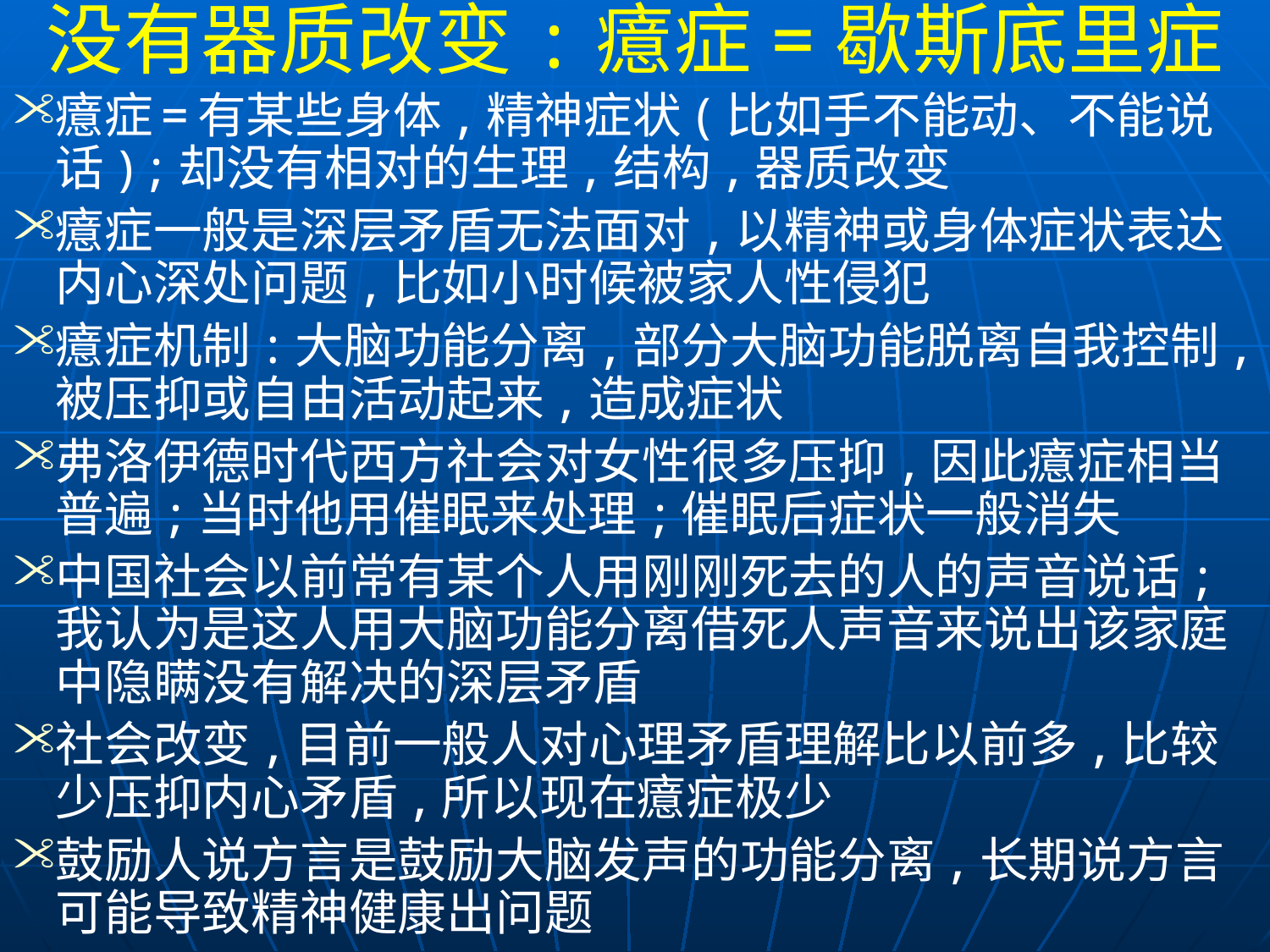

没有器质改变:癔症=歇斯底里症
癔症=有某些身体,精神症状(比如手不能动、不能说话);却没有相对的生理,结构,器质改变
癔症一般是深层矛盾无法面对,以精神或身体症状表达内心深处问题,比如小时候被家人性侵犯
癔症机制:大脑功能分离,部分大脑功能脱离自我控制,被压抑或自由活动起来,造成症状
弗洛伊德时代西方社会对女性很多压抑,因此癔症相当普遍;当时他用催眠来处理;催眠后症状一般消失
中国社会以前常有某个人用刚刚死去的人的声音说话;我认为是这人用大脑功能分离借死人声音来说出该家庭中隐瞒没有解决的深层矛盾
社会改变,目前一般人对心理矛盾理解比以前多,比较少压抑内心矛盾,所以现在癔症极少
鼓励人说方言是鼓励大脑发声的功能分离,长期说方言可能导致精神健康出问题